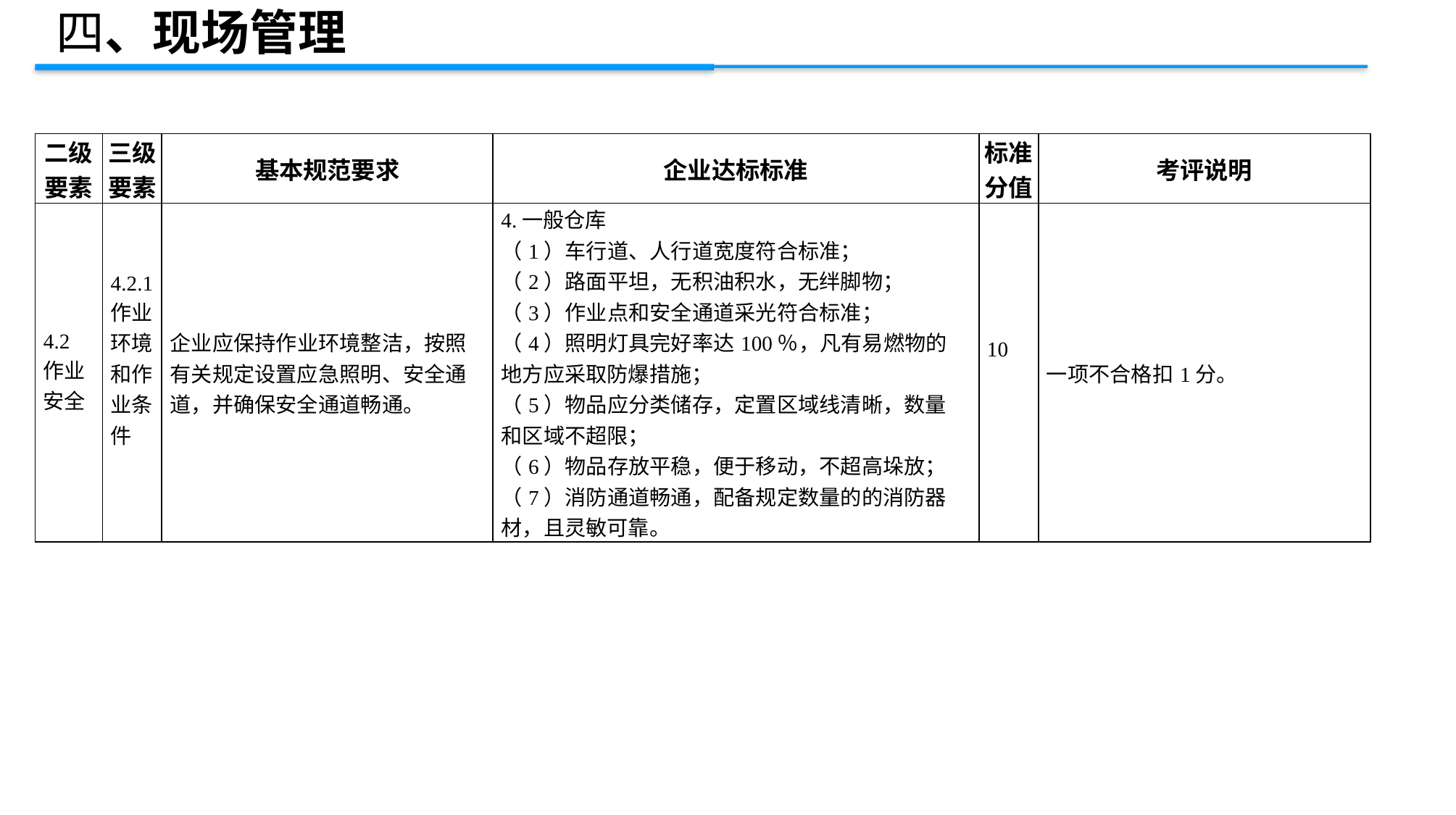

四、现场管理

| 二级 要素 | 三级 要素 | 基本规范要求 | 企业达标标准 | 标准 分值 | 考评说明 |
| --- | --- | --- | --- | --- | --- |
| 4.2作业安全 | 4.2.1作业环境和作业条件 | 企业应保持作业环境整洁，按照有关规定设置应急照明、安全通道，并确保安全通道畅通。 | 4.一般仓库 （1）车行道、人行道宽度符合标准； （2）路面平坦，无积油积水，无绊脚物； （3）作业点和安全通道采光符合标准； （4）照明灯具完好率达100％，凡有易燃物的地方应采取防爆措施； （5）物品应分类储存，定置区域线清晰，数量和区域不超限； （6）物品存放平稳，便于移动，不超高垛放； （7）消防通道畅通，配备规定数量的的消防器材，且灵敏可靠。 | 10 | 一项不合格扣1分。 |